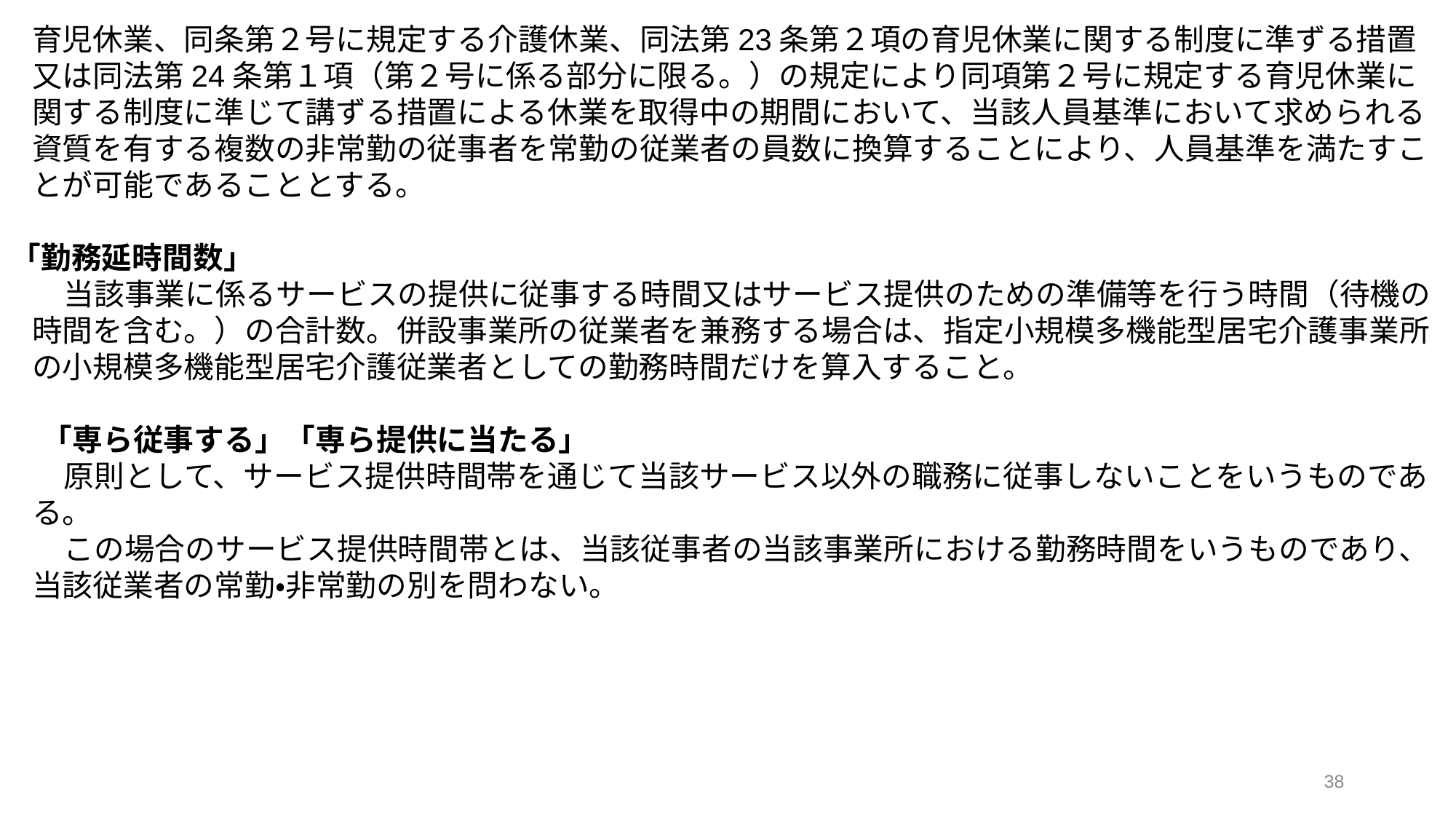

育児休業、同条第２号に規定する介護休業、同法第23条第２項の育児休業に関する制度に準ずる措置又は同法第24条第１項（第２号に係る部分に限る。）の規定により同項第２号に規定する育児休業に関する制度に準じて講ずる措置による休業を取得中の期間において、当該人員基準において求められる資質を有する複数の非常勤の従事者を常勤の従業者の員数に換算することにより、人員基準を満たすことが可能であることとする。

「勤務延時間数」
当該事業に係るサービスの提供に従事する時間又はサービス提供のための準備等を行う時間（待機の時間を含む。）の合計数。併設事業所の従業者を兼務する場合は、指定小規模多機能型居宅介護事業所の小規模多機能型居宅介護従業者としての勤務時間だけを算入すること。

「専ら従事する」「専ら提供に当たる」
原則として、サービス提供時間帯を通じて当該サービス以外の職務に従事しないことをいうものである。
この場合のサービス提供時間帯とは、当該従事者の当該事業所における勤務時間をいうものであり、当該従業者の常勤・非常勤の別を問わない。
38